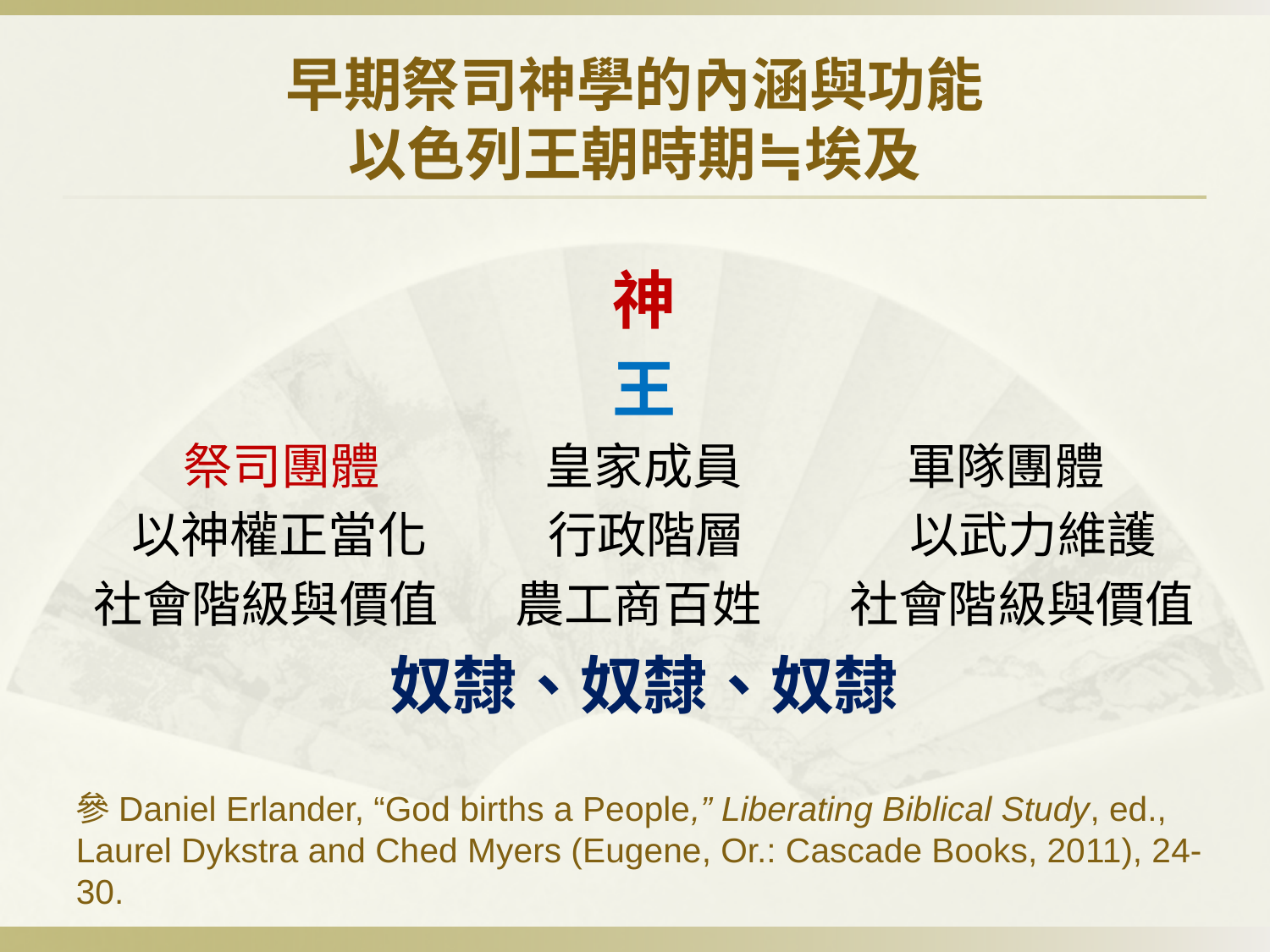

# 早期祭司神學的內涵與功能 以色列王朝時期≒埃及
神
王
祭司團體               皇家成員               軍隊團體
以神權正當化           行政階層               以武力維護
社會階級與價值       農工商百姓        社會階級與價值
奴隸、奴隸、奴隸

參Daniel Erlander, “God births a People,” Liberating Biblical Study, ed., Laurel Dykstra and Ched Myers (Eugene, Or.: Cascade Books, 2011), 24-30.